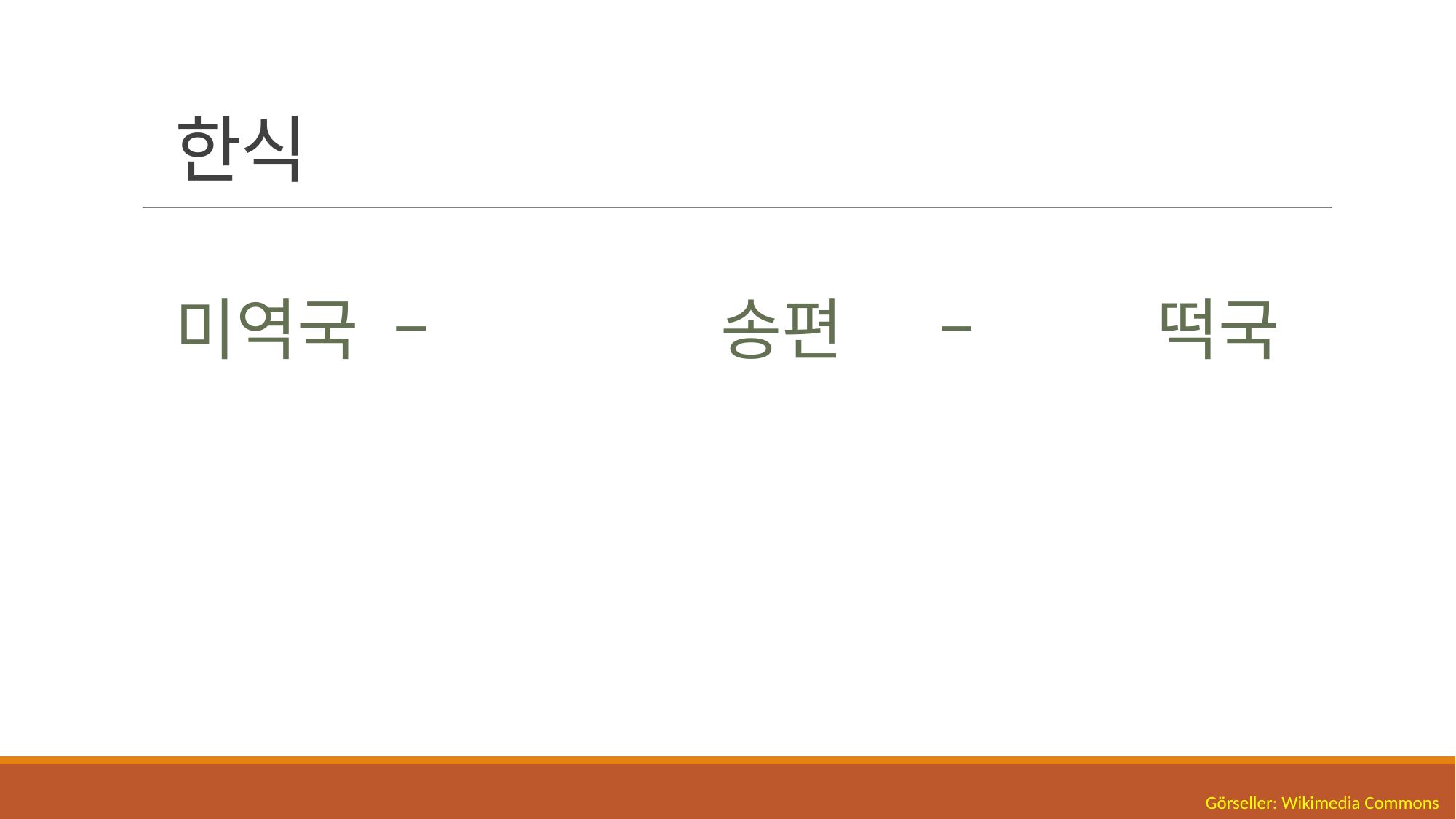

# 한식
미역국 	– 			송편 	– 		떡국
Görseller: Wikimedia Commons